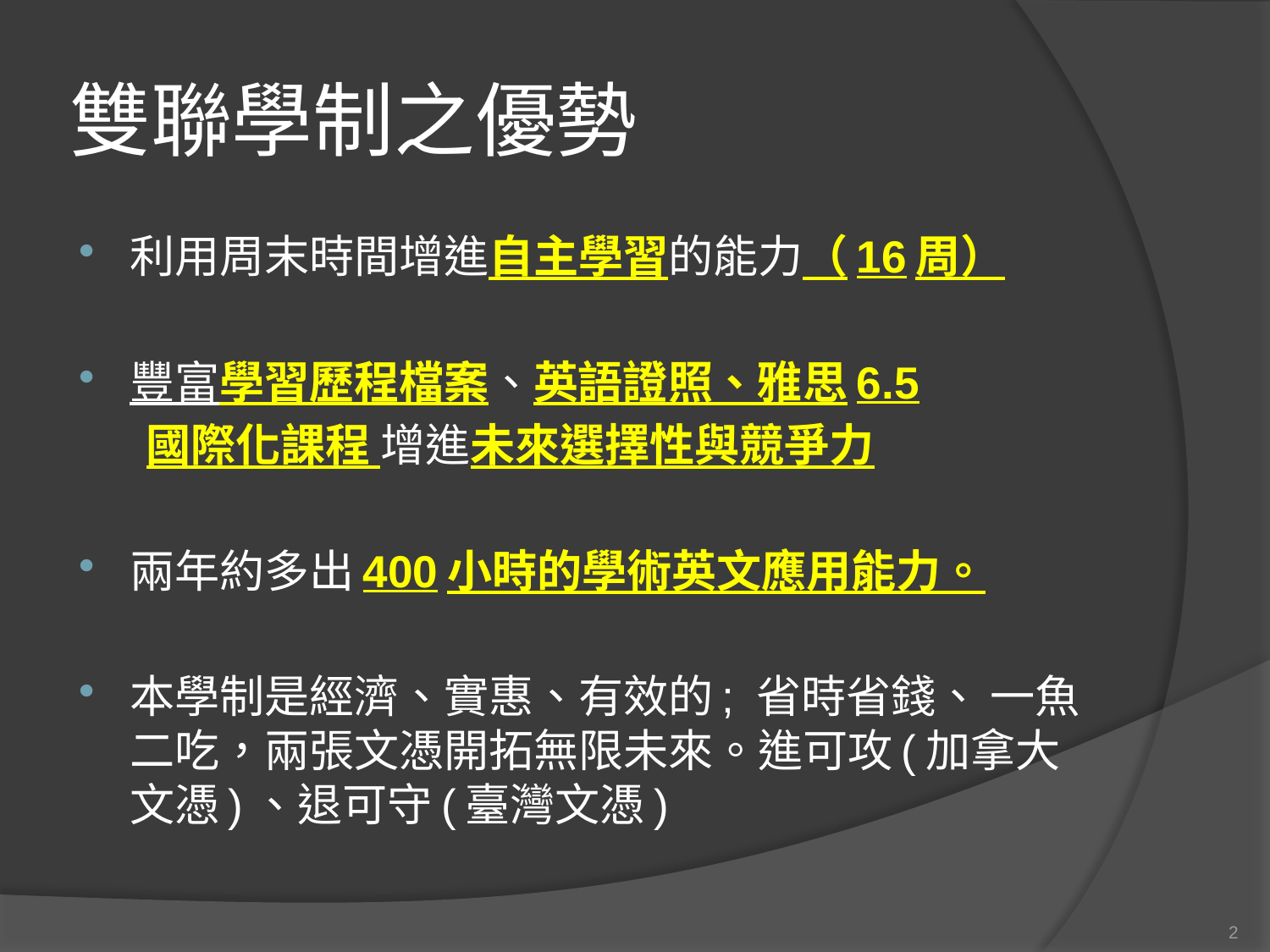

# 雙聯學制之優勢
利用周末時間增進自主學習的能力（16周）

豐富學習歷程檔案、英語證照、雅思6.5
      國際化課程 增進未來選擇性與競爭力

兩年約多出400小時的學術英文應用能力。

本學制是經濟、實惠、有效的; 省時省錢、 一魚二吃，兩張文憑開拓無限未來。進可攻(加拿大文憑)、退可守(臺灣文憑)
2